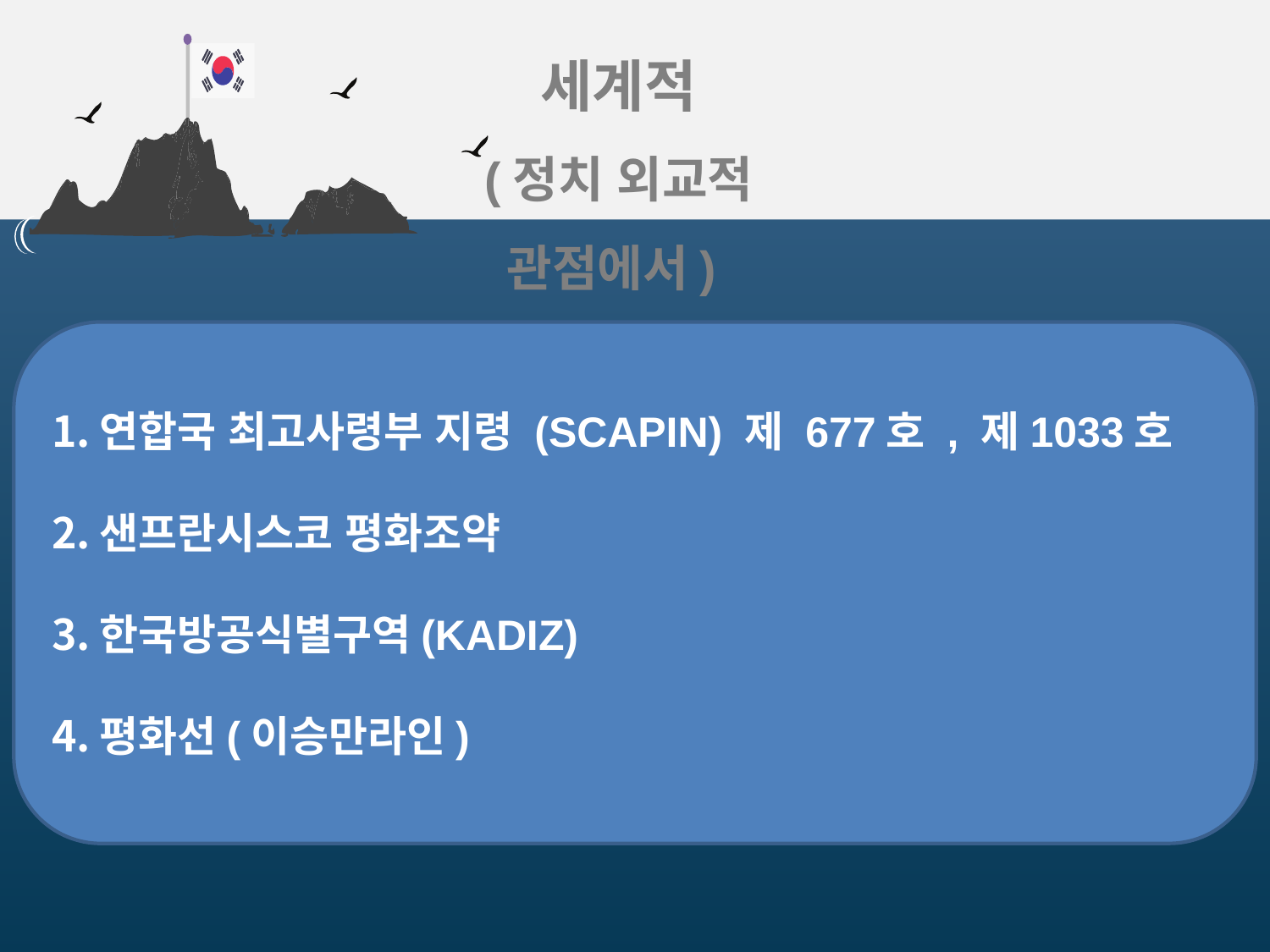

세계적
(정치 외교적 관점에서)

.
연합국 최고사령부 지령 (SCAPIN) 제 677호 , 제1033호

샌프란시스코 평화조약

한국방공식별구역(KADIZ)

평화선(이승만라인)